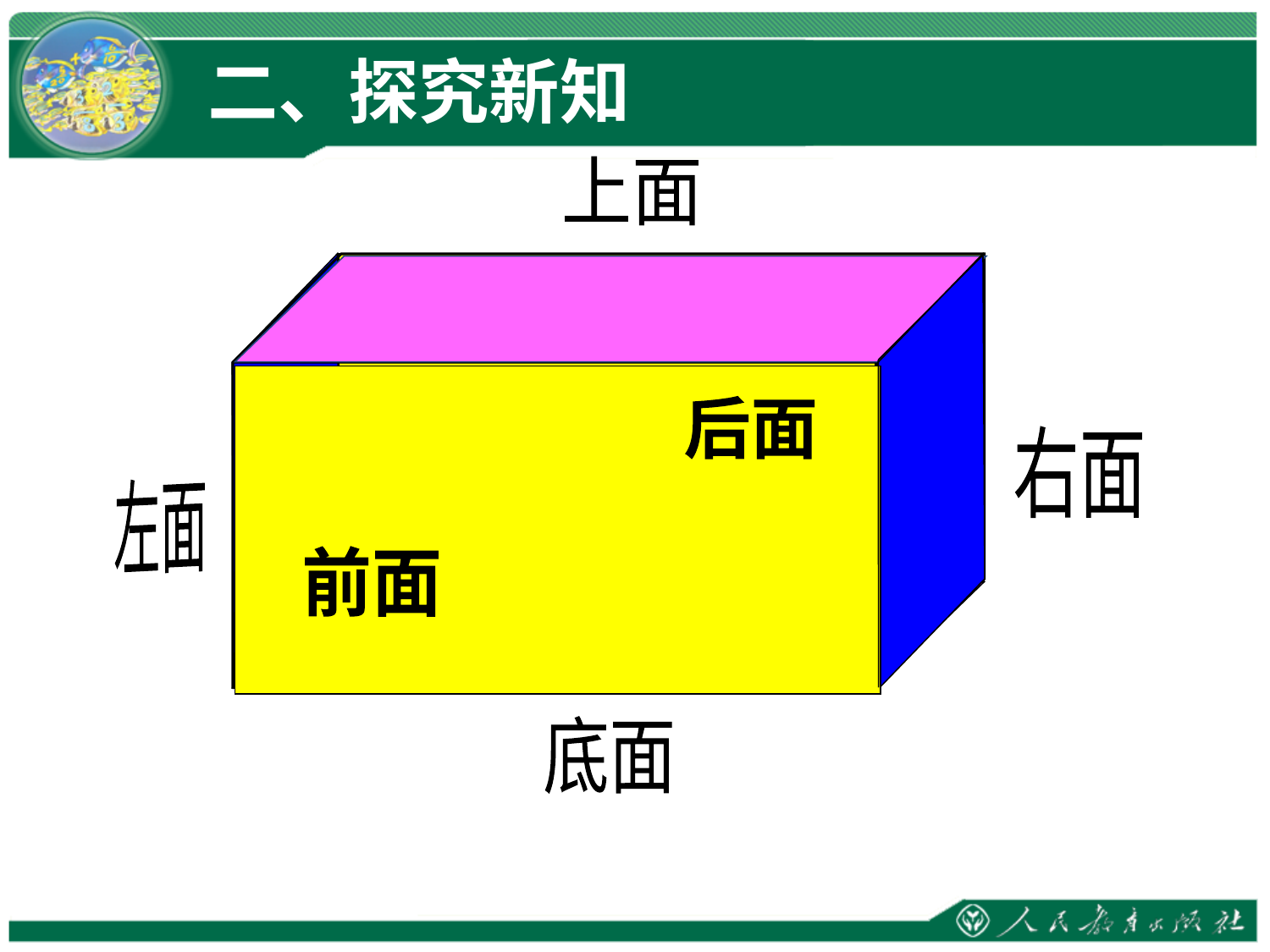

二、探究新知
上面

后面

右面
左面
前面

底面